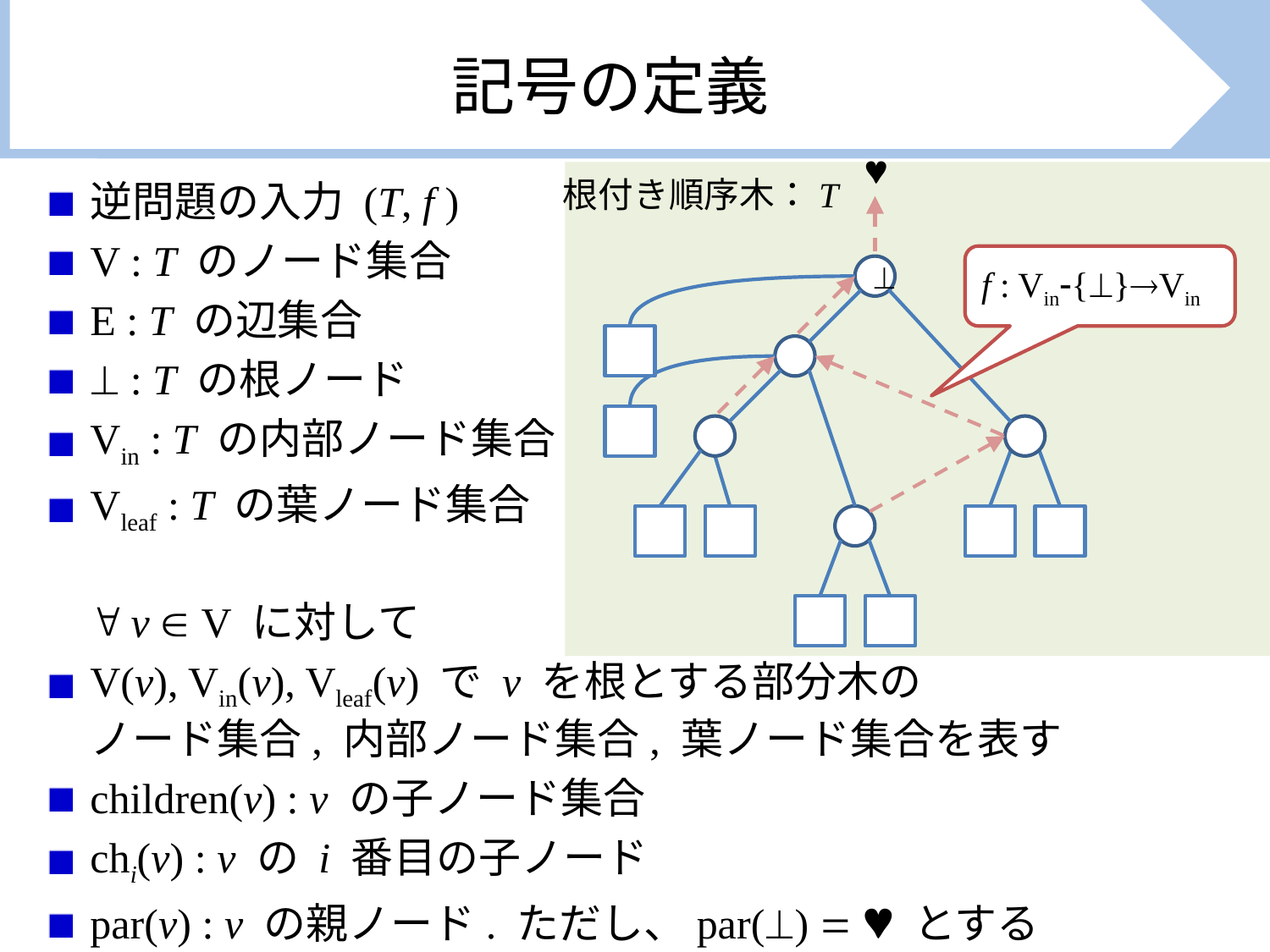

# 記号の定義
♥

根付き順序木：T
逆問題の入力 (T, f )
V : T のノード集合
E : T の辺集合
⊥ : T の根ノード
Vin : T の内部ノード集合
Vleaf : T の葉ノード集合
∀ v ∈ V に対して
V(v), Vin(v), Vleaf(v) で v を根とする部分木の
ノード集合, 内部ノード集合, 葉ノード集合を表す
children(v) : v の子ノード集合
chi(v) : v の i 番目の子ノード
par(v) : v の親ノード. ただし、par(⊥) = ♥ とする
f : Vin−{⊥}→Vin
⊥